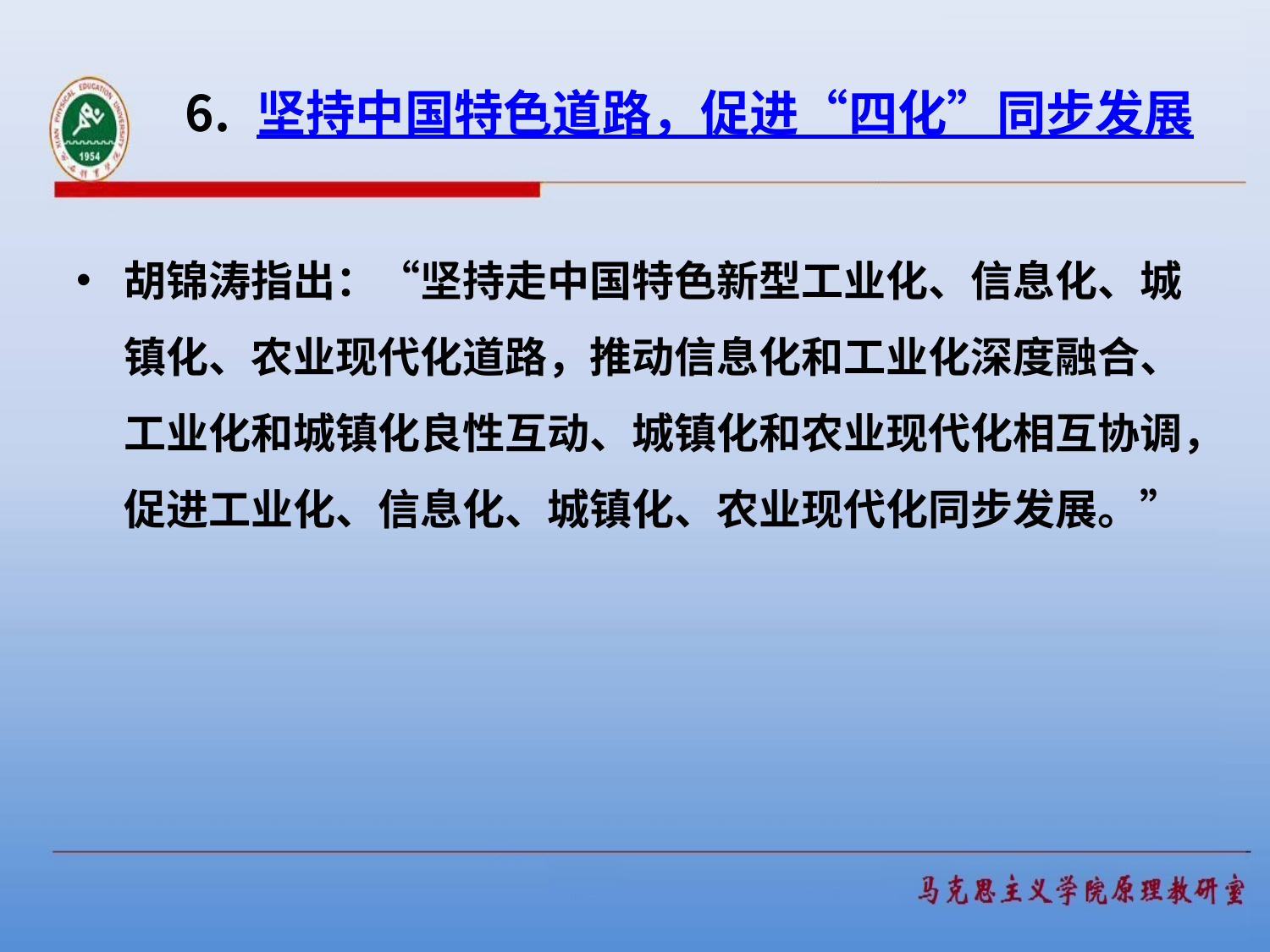

# 坚持中国特色道路，促进“四化”同步发展
胡锦涛指出：“坚持走中国特色新型工业化、信息化、城镇化、农业现代化道路，推动信息化和工业化深度融合、工业化和城镇化良性互动、城镇化和农业现代化相互协调，促进工业化、信息化、城镇化、农业现代化同步发展。”